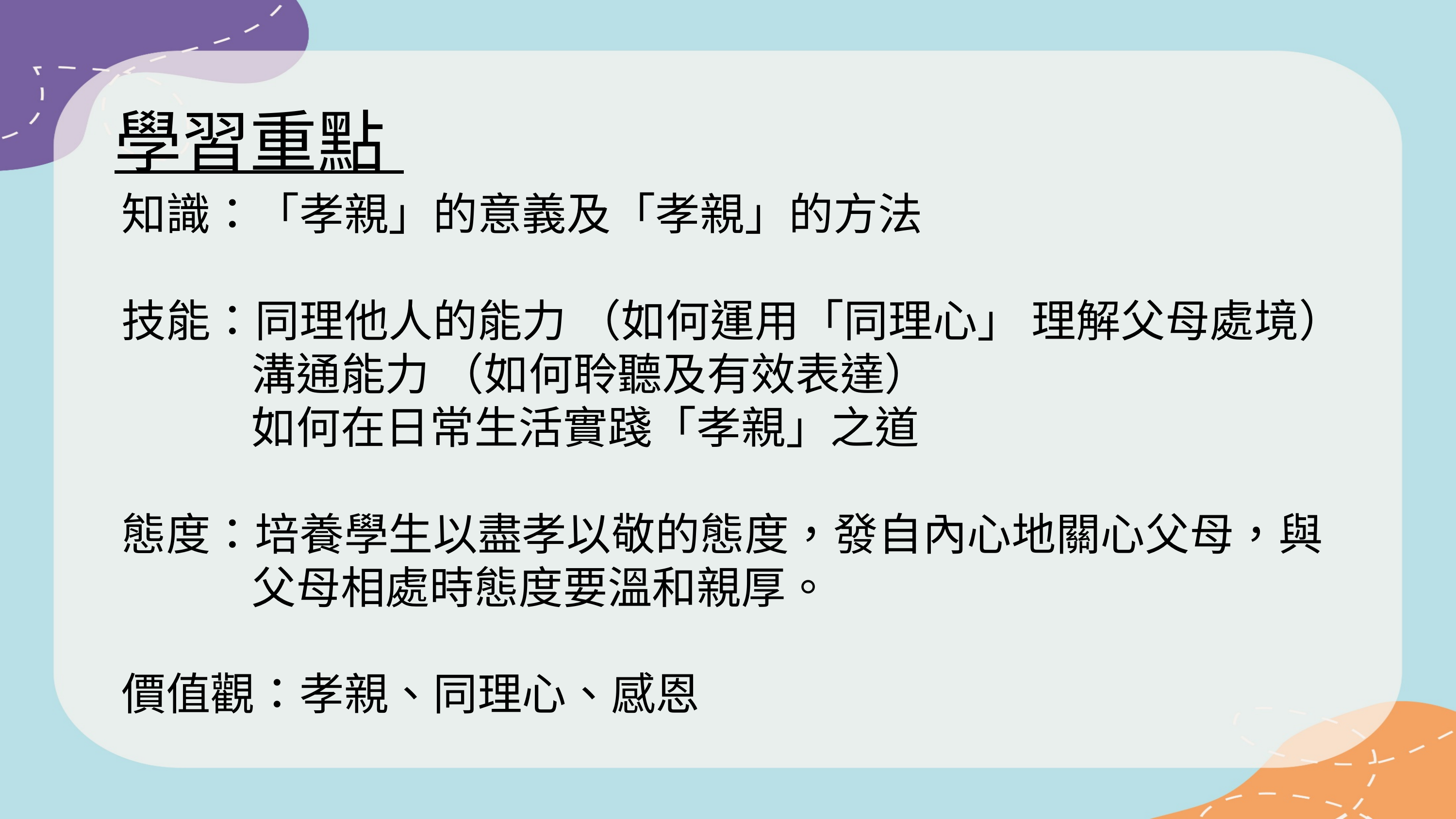

學習重點
知識：「孝親」的意義及「孝親」的方法

技能：同理他人的能力 （如何運用「同理心」 理解父母處境）
            溝通能力 （如何聆聽及有效表達）
            如何在日常生活實踐「孝親」之道

態度：培養學生以盡孝以敬的態度，發自內心地關心父母，與
            父母相處時態度要溫和親厚。

價值觀：孝親、同理心、感恩